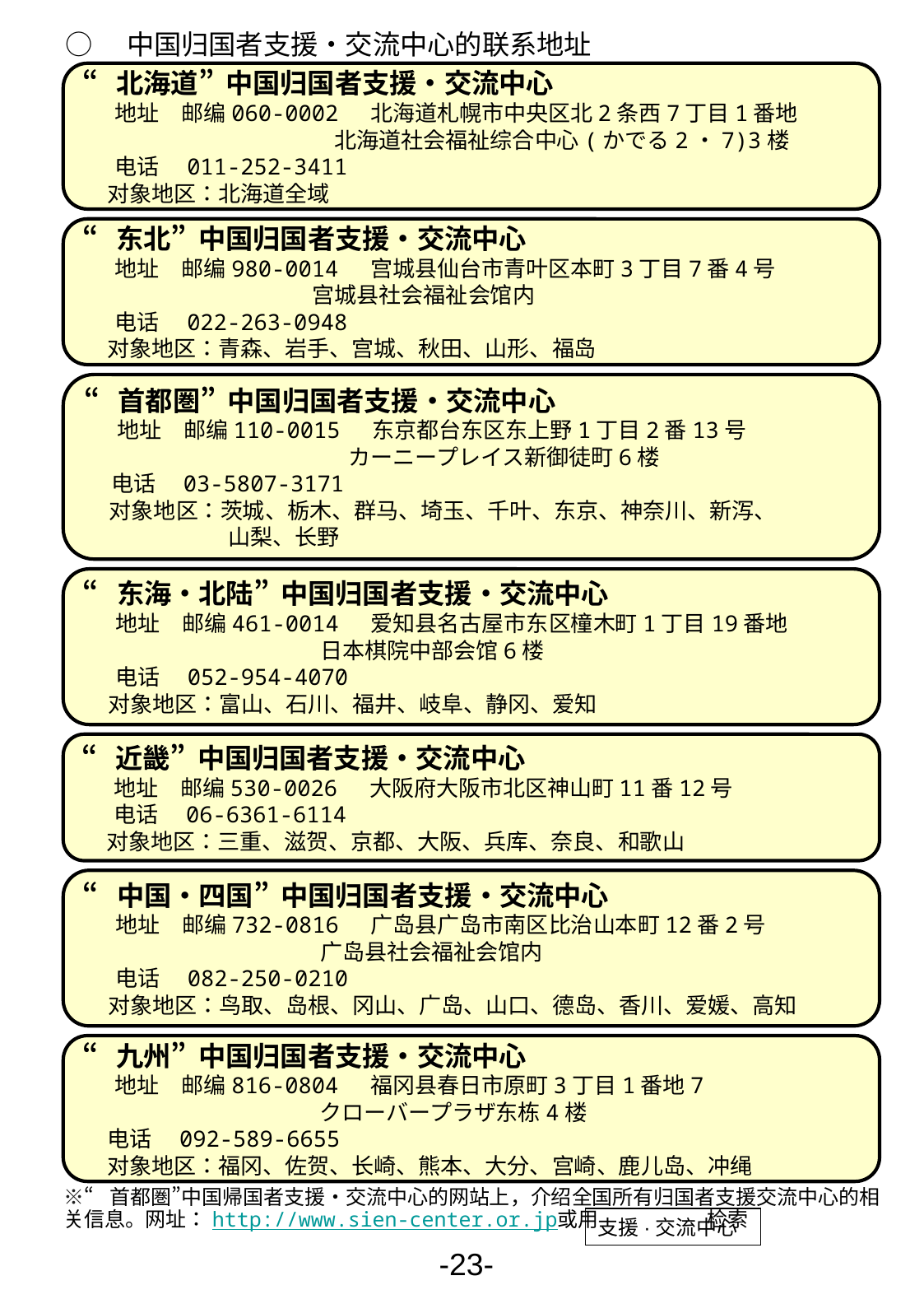

○　中国归国者支援・交流中心的联系地址
“北海道”中国归国者支援・交流中心
 　地址　邮编060-0002  北海道札幌市中央区北2条西7丁目1番地
 　　　　　　　　　   　 北海道社会福祉综合中心(かでる2・7)3楼
 　电话　011-252-3411
    对象地区：北海道全域
“东北”中国归国者支援・交流中心
 　地址　邮编980-0014  宫城县仙台市青叶区本町3丁目7番4号
     　　　　　　　         宫城县社会福祉会馆内
 　电话　022-263-0948
    对象地区：青森、岩手、宫城、秋田、山形、福岛
“首都圏”中国归国者支援・交流中心
 　地址　邮编110-0015  东京都台东区东上野1丁目2番13号
　　　　　　　　　　　    カーニープレイス新御徒町6楼
　 电话　03-5807-3171
    对象地区：茨城、栃木、群马、埼玉、千叶、东京、神奈川、新泻、
                            山梨、长野
“东海・北陆”中国归国者支援・交流中心
 　地址　邮编461-0014  爱知县名古屋市东区橦木町1丁目19番地
     　　　　　　　      　日本棋院中部会馆6楼
 　电话　052-954-4070
    对象地区：富山、石川、福井、岐阜、静冈、爱知
“近畿”中国归国者支援・交流中心
 　地址　邮编530-0026  大阪府大阪市北区神山町11番12号
 　电话　06-6361-6114
    对象地区：三重、滋贺、京都、大阪、兵库、奈良、和歌山
“中国・四国”中国归国者支援・交流中心
 　地址　邮编732-0816  广岛县广岛市南区比治山本町12番2号
     　　　　　　　      　广岛县社会福祉会馆内
 　电话　082-250-0210
    对象地区：鸟取、岛根、冈山、广岛、山口、德岛、香川、爱媛、高知
“九州”中国归国者支援・交流中心
 　地址　邮编816-0804  福冈县春日市原町3丁目1番地7
     　　　　　　　      　クローバープラザ东栋4楼
    电话　092-589-6655
    对象地区：福冈、佐贺、长崎、熊本、大分、宫崎、鹿儿岛、冲绳
※“首都圏”中国帰国者支援・交流中心的网站上，介绍全国所有归国者支援交流中心的相关信息。网址：http://www.sien-center.or.jp或用                        检索

支援·交流中心
-23-